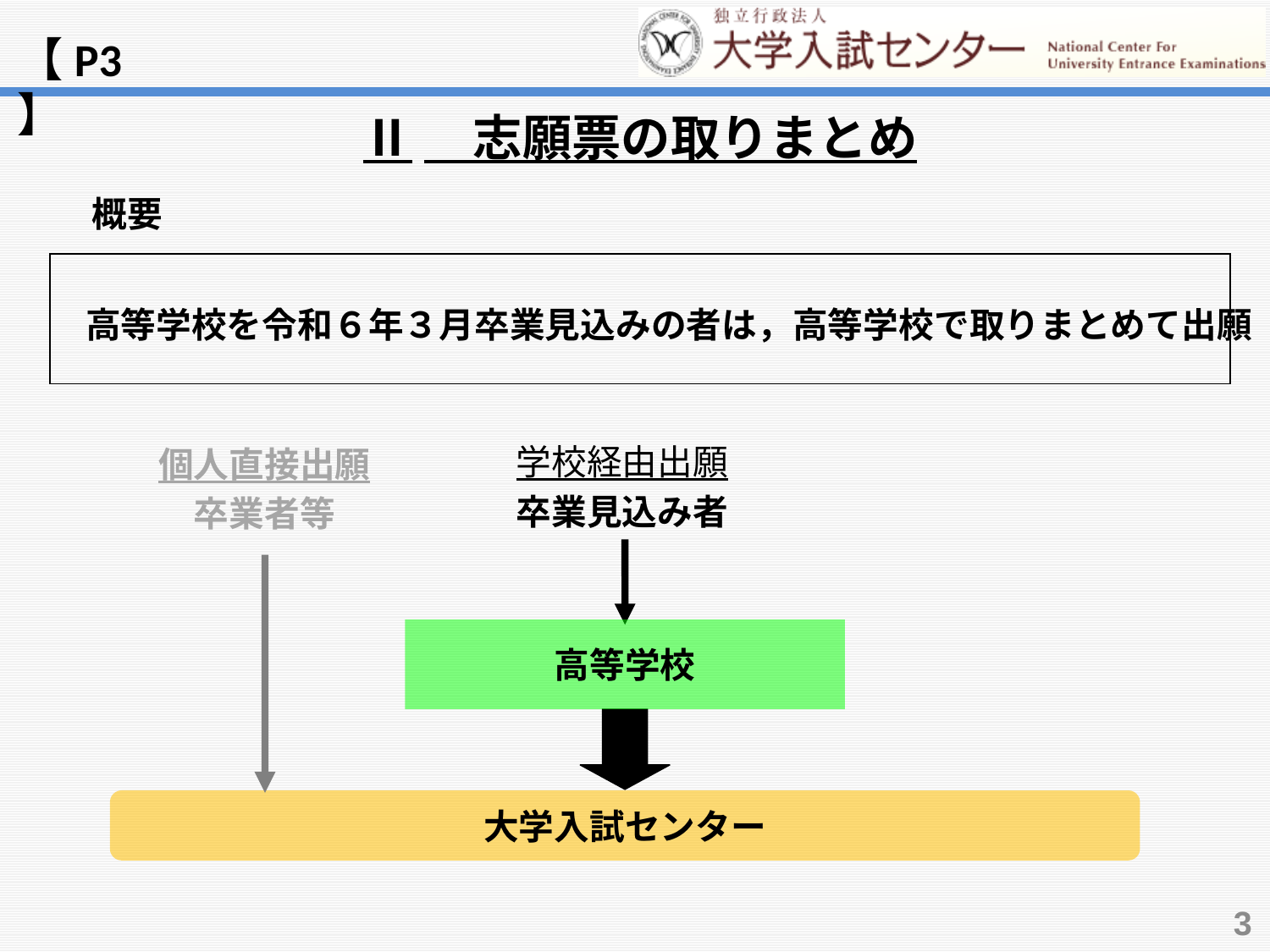

【P3】
Ⅱ　志願票の取りまとめ
概要
 高等学校を令和６年３月卒業見込みの者は，高等学校で取りまとめて出願
学校経由出願
卒業見込み者
個人直接出願
卒業者等

高等学校

大学入試センター
3